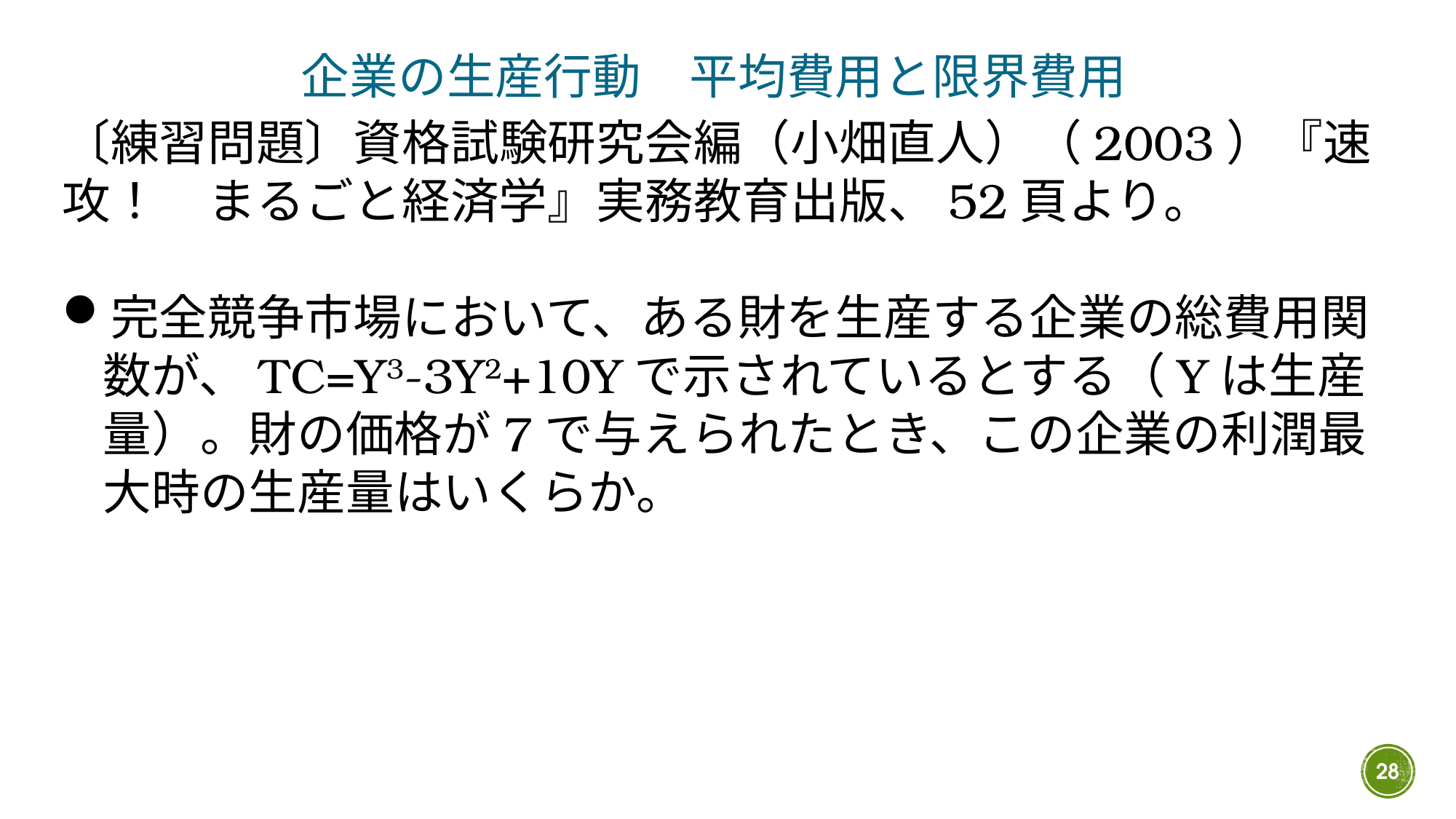

企業の生産行動　平均費用と限界費用
〔練習問題〕資格試験研究会編（小畑直人）（2003）『速攻！　まるごと経済学』実務教育出版、52頁より。

完全競争市場において、ある財を生産する企業の総費用関数が、TC=Y3-3Y2+10Yで示されているとする（Yは生産量）。財の価格が7で与えられたとき、この企業の利潤最大時の生産量はいくらか。

28